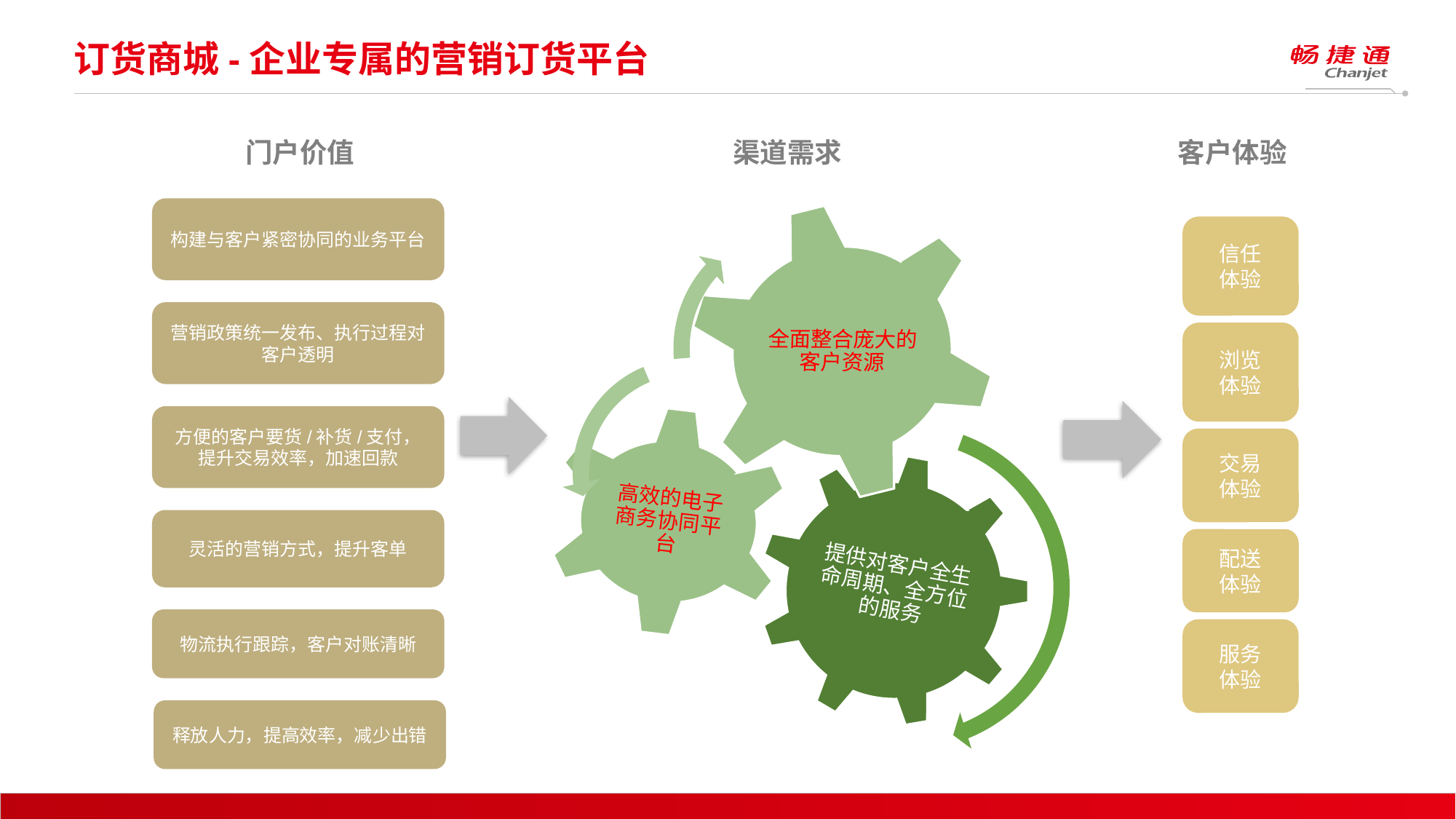

# 订货商城-企业专属的营销订货平台
门户价值
渠道需求
客户体验
构建与客户紧密协同的业务平台
提供对客户全生命周期、全方位的服务
高效的电子商务协同平台
全面整合庞大的客户资源
信任
体验
营销政策统一发布、执行过程对客户透明
浏览
体验

方便的客户要货/补货/支付，提升交易效率，加速回款
交易
体验
灵活的营销方式，提升客单
配送
体验
物流执行跟踪，客户对账清晰
服务
体验
释放人力，提高效率，减少出错